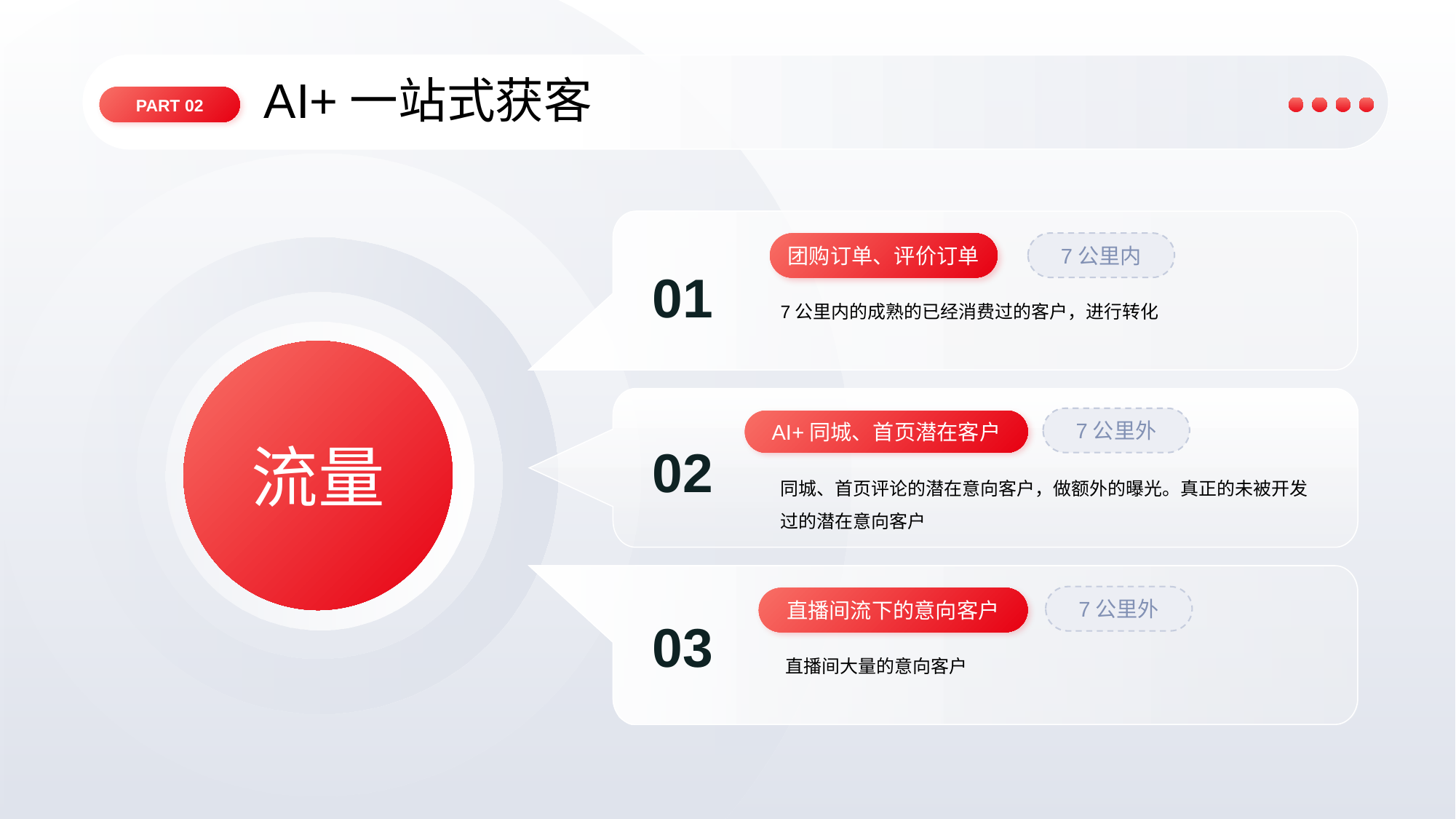

02

AI+一站式获客

Part 02

7公里内
团购订单、评价订单

01
7公里内的成熟的已经消费过的客户，进行转化

流量
7公里外
AI+同城、首页潜在客户
02
同城、首页评论的潜在意向客户，做额外的曝光。真正的未被开发过的潜在意向客户

7公里外
直播间流下的意向客户
03
直播间大量的意向客户